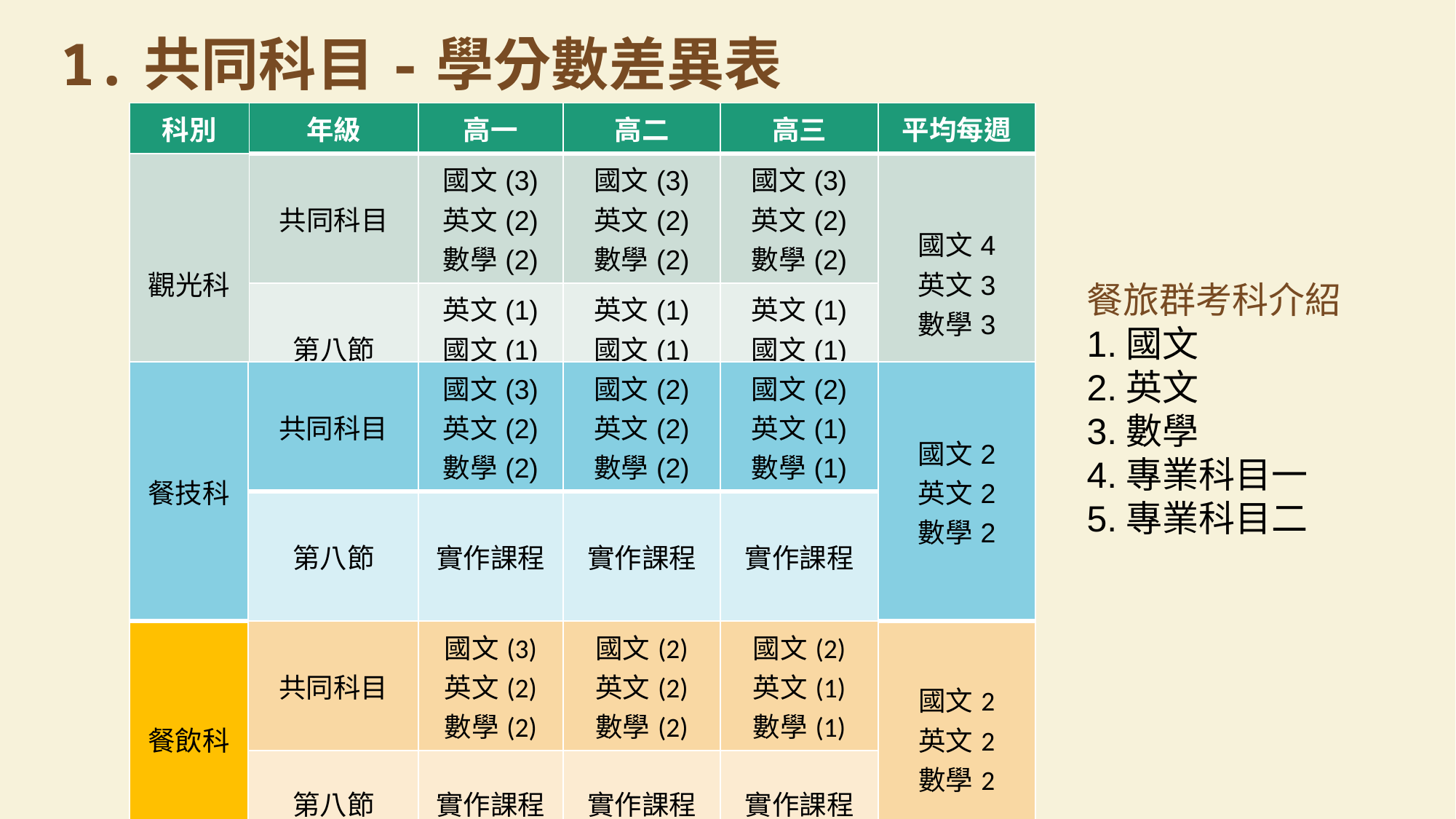

1.共同科目-學分數差異表
| 科別 | 年級 | 高一 | 高二 | 高三 | 平均每週 |
| --- | --- | --- | --- | --- | --- |
| 觀光科 | 共同科目 | 國文(3) 英文(2) 數學(2) | 國文(3) 英文(2) 數學(2) | 國文(3) 英文(2) 數學(2) | 國文4 英文3 數學3 |
|  | 第八節 | 英文(1) 國文(1) 數學(1) | 英文(1) 國文(1) 數學(1) | 英文(1) 國文(1) 數學(1) |  |
餐旅群考科介紹
1.國文
2.英文
3.數學
4.專業科目一
5.專業科目二
| 餐技科 | 共同科目 | 國文(3) 英文(2) 數學(2) | 國文(2) 英文(2) 數學(2) | 國文(2) 英文(1) 數學(1) | 國文2 英文2 數學2 |
| --- | --- | --- | --- | --- | --- |
|  | 第八節 | 實作課程 | 實作課程 | 實作課程 |  |
| 餐飲科 | 共同科目 | 國文(3) 英文(2) 數學(2) | 國文(2) 英文(2) 數學(2) | 國文(2) 英文(1) 數學(1) | 國文2 英文2 數學2 |
|  | 第八節 | 實作課程 | 實作課程 | 實作課程 |  |